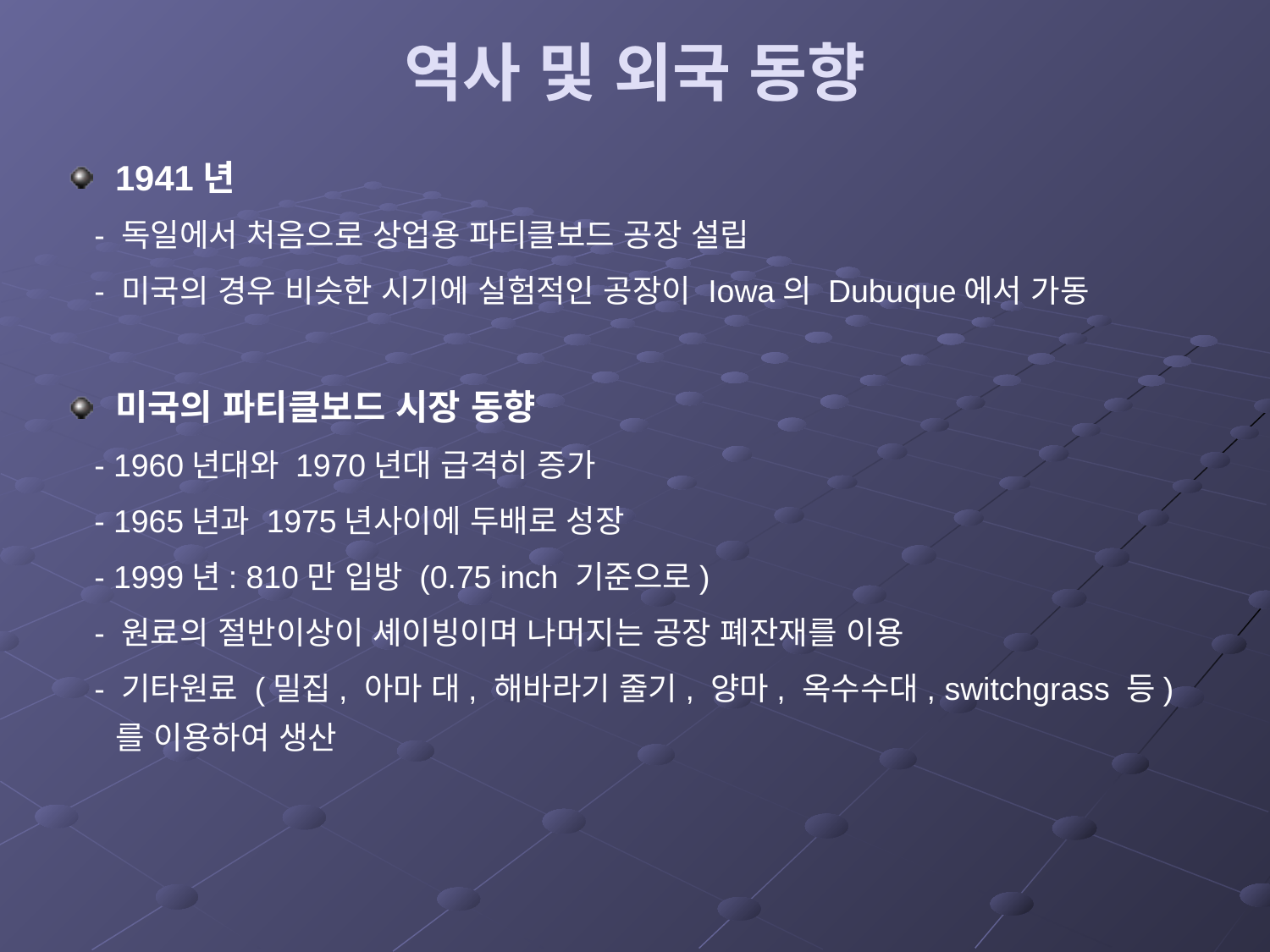

# 역사 및 외국 동향
1941년
   - 독일에서 처음으로 상업용 파티클보드 공장 설립
   - 미국의 경우 비슷한 시기에 실험적인 공장이 Iowa의 Dubuque에서 가동

미국의 파티클보드 시장 동향
   - 1960년대와 1970년대 급격히 증가
   - 1965년과 1975년사이에 두배로 성장
   - 1999년: 810만 입방 (0.75 inch 기준으로)
   - 원료의 절반이상이 셰이빙이며 나머지는 공장 폐잔재를 이용
   - 기타원료 (밀집, 아마 대, 해바라기 줄기, 양마, 옥수수대, switchgrass 등)를 이용하여 생산